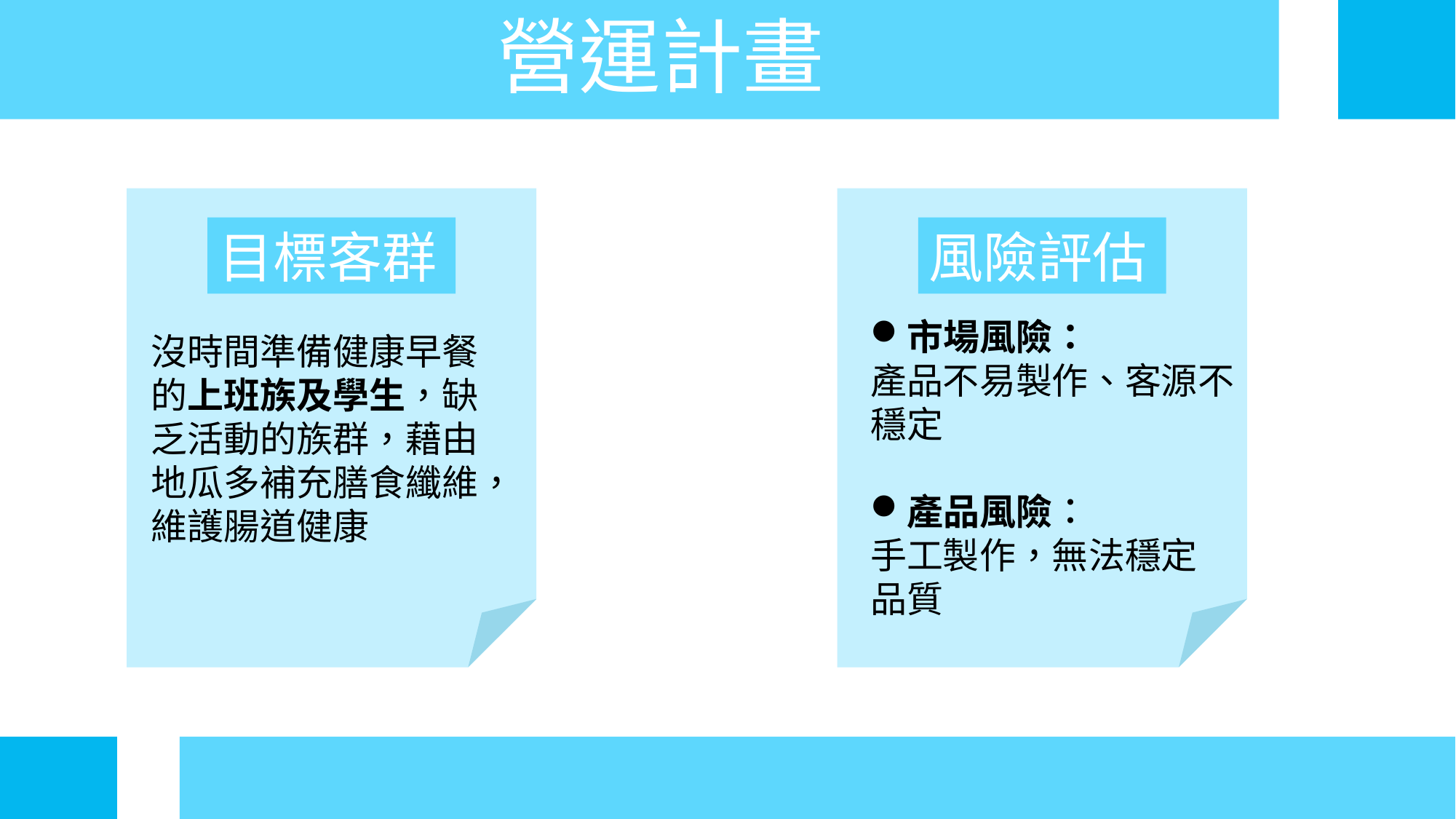

營運計畫

風險評估
市場風險：
產品不易製作、客源不
穩定

產品風險︰
手工製作，無法穩定
品質

目標客群
沒時間準備健康早餐的上班族及學生，缺乏活動的族群，藉由地瓜多補充膳食纖維，維護腸道健康